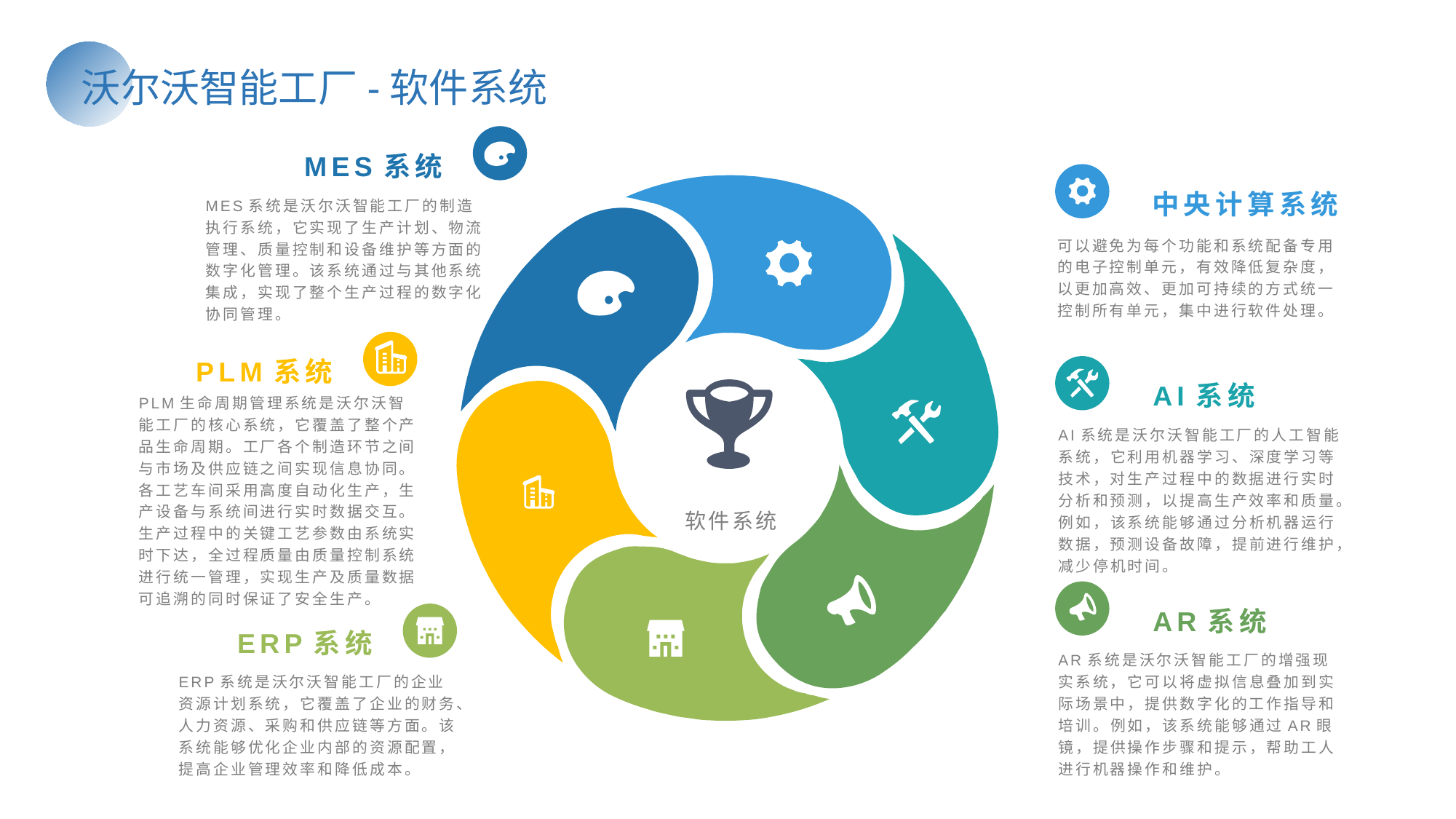

沃尔沃智能工厂-软件系统

MES系统

中央计算系统

MES系统是沃尔沃智能工厂的制造执行系统，它实现了生产计划、物流管理、质量控制和设备维护等方面的数字化管理。该系统通过与其他系统集成，实现了整个生产过程的数字化协同管理。

可以避免为每个功能和系统配备专用的电子控制单元，有效降低复杂度，以更加高效、更加可持续的方式统一控制所有单元，集中进行软件处理。

PLM系统

AI系统

PLM生命周期管理系统是沃尔沃智能工厂的核心系统，它覆盖了整个产品生命周期。工厂各个制造环节之间与市场及供应链之间实现信息协同。各工艺车间采用高度自动化生产，生产设备与系统间进行实时数据交互。生产过程中的关键工艺参数由系统实时下达，全过程质量由质量控制系统进行统一管理，实现生产及质量数据可追溯的同时保证了安全生产。

AI系统是沃尔沃智能工厂的人工智能系统，它利用机器学习、深度学习等技术，对生产过程中的数据进行实时分析和预测，以提高生产效率和质量。例如，该系统能够通过分析机器运行数据，预测设备故障，提前进行维护，减少停机时间。

软件系统

AR系统

ERP系统

AR系统是沃尔沃智能工厂的增强现实系统，它可以将虚拟信息叠加到实际场景中，提供数字化的工作指导和培训。例如，该系统能够通过AR眼镜，提供操作步骤和提示，帮助工人进行机器操作和维护。
ERP系统是沃尔沃智能工厂的企业资源计划系统，它覆盖了企业的财务、人力资源、采购和供应链等方面。该系统能够优化企业内部的资源配置，提高企业管理效率和降低成本。